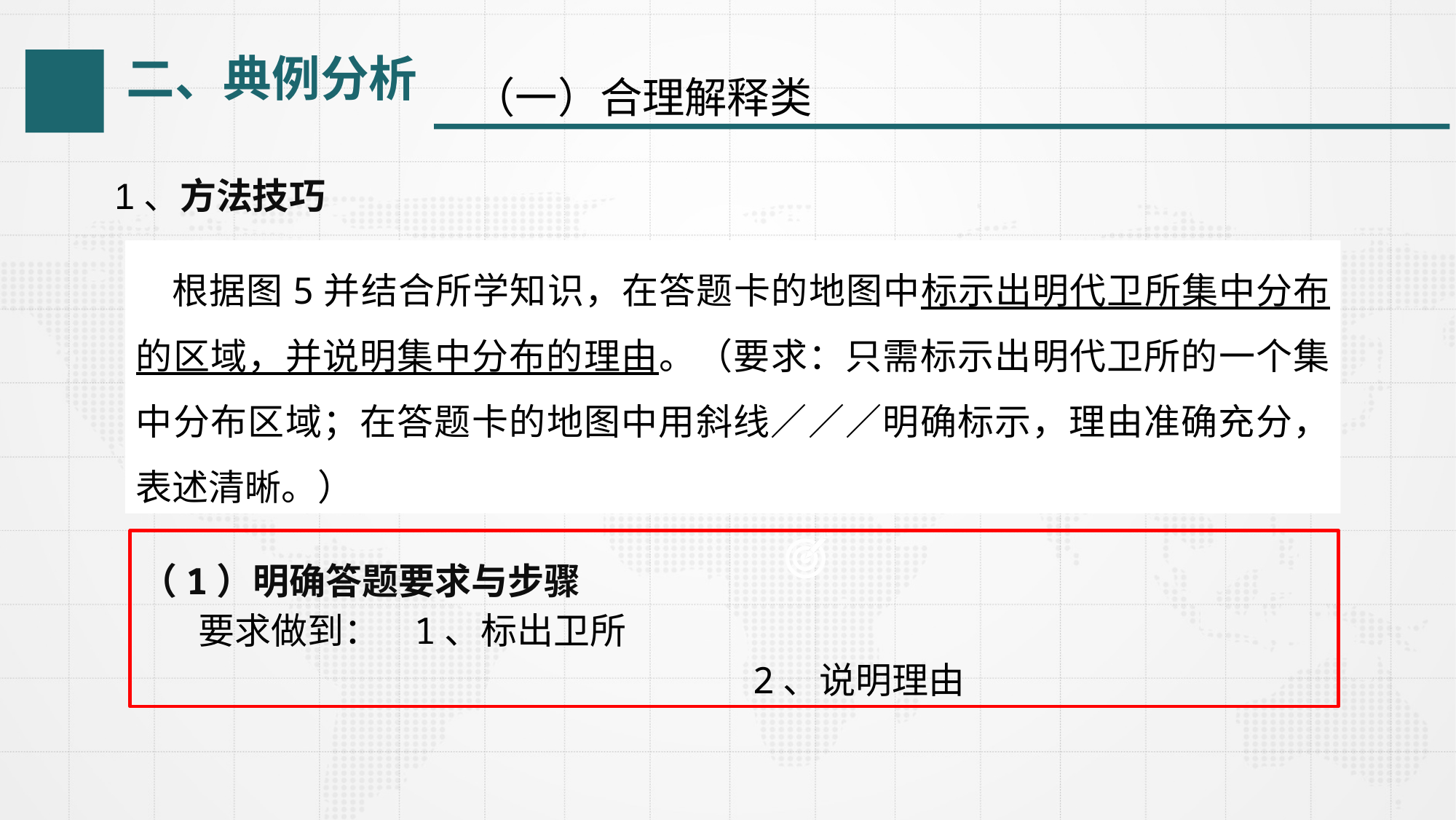

（一）合理解释类
二、典例分析

1、方法技巧

    根据图5并结合所学知识，在答题卡的地图中标示出明代卫所集中分布的区域，并说明集中分布的理由。（要求：只需标示出明代卫所的一个集中分布区域；在答题卡的地图中用斜线／／／明确标示，理由准确充分，表述清晰。）

（1）明确答题要求与步骤
      要求做到：   1、标出卫所
                            2、说明理由